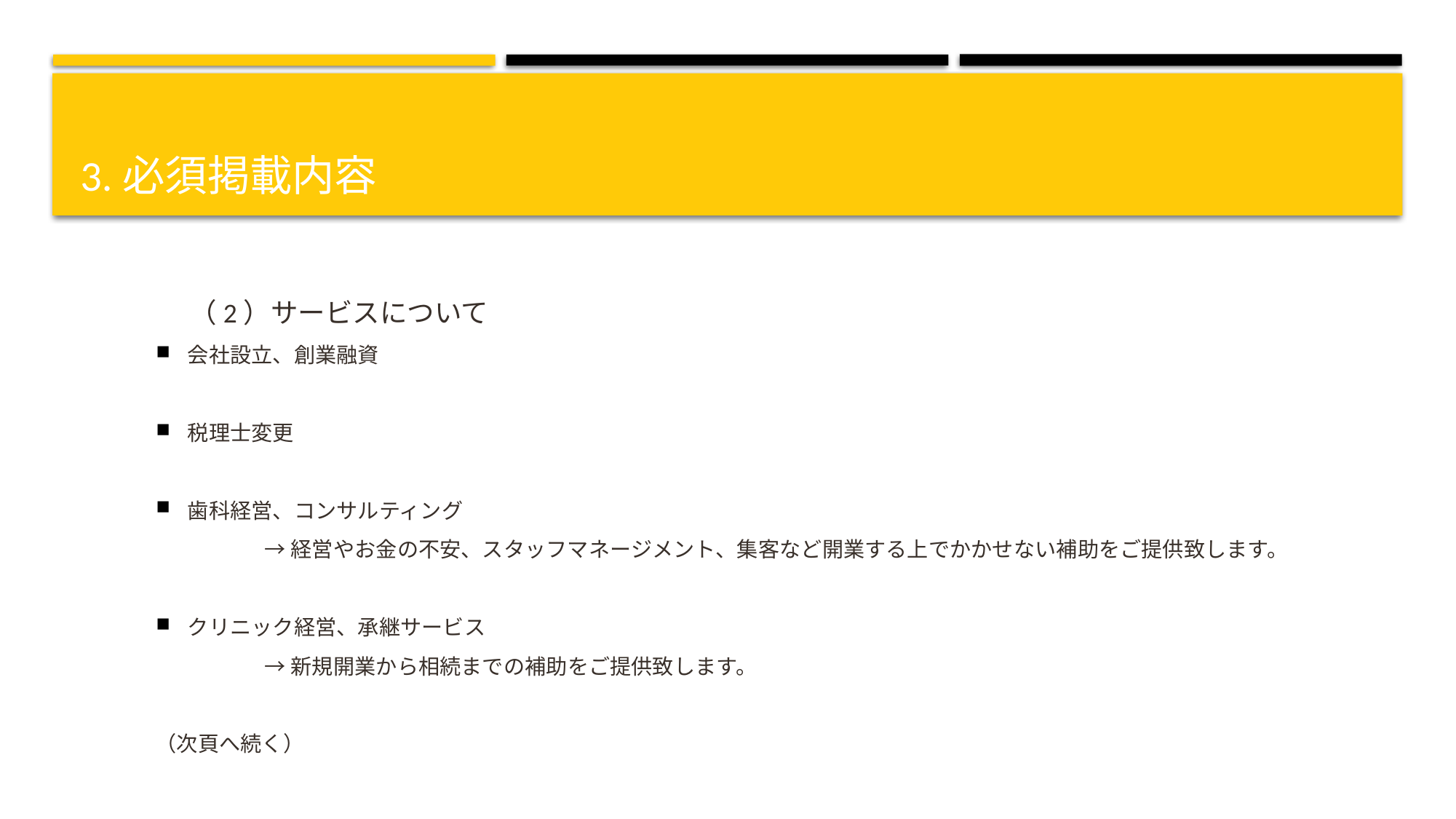

# 3.必須掲載内容
	（2）サービスについて
会社設立、創業融資

税理士変更

歯科経営、コンサルティング
	→経営やお金の不安、スタッフマネージメント、集客など開業する上でかかせない補助をご提供致します。

クリニック経営、承継サービス
	→新規開業から相続までの補助をご提供致します。

（次頁へ続く）